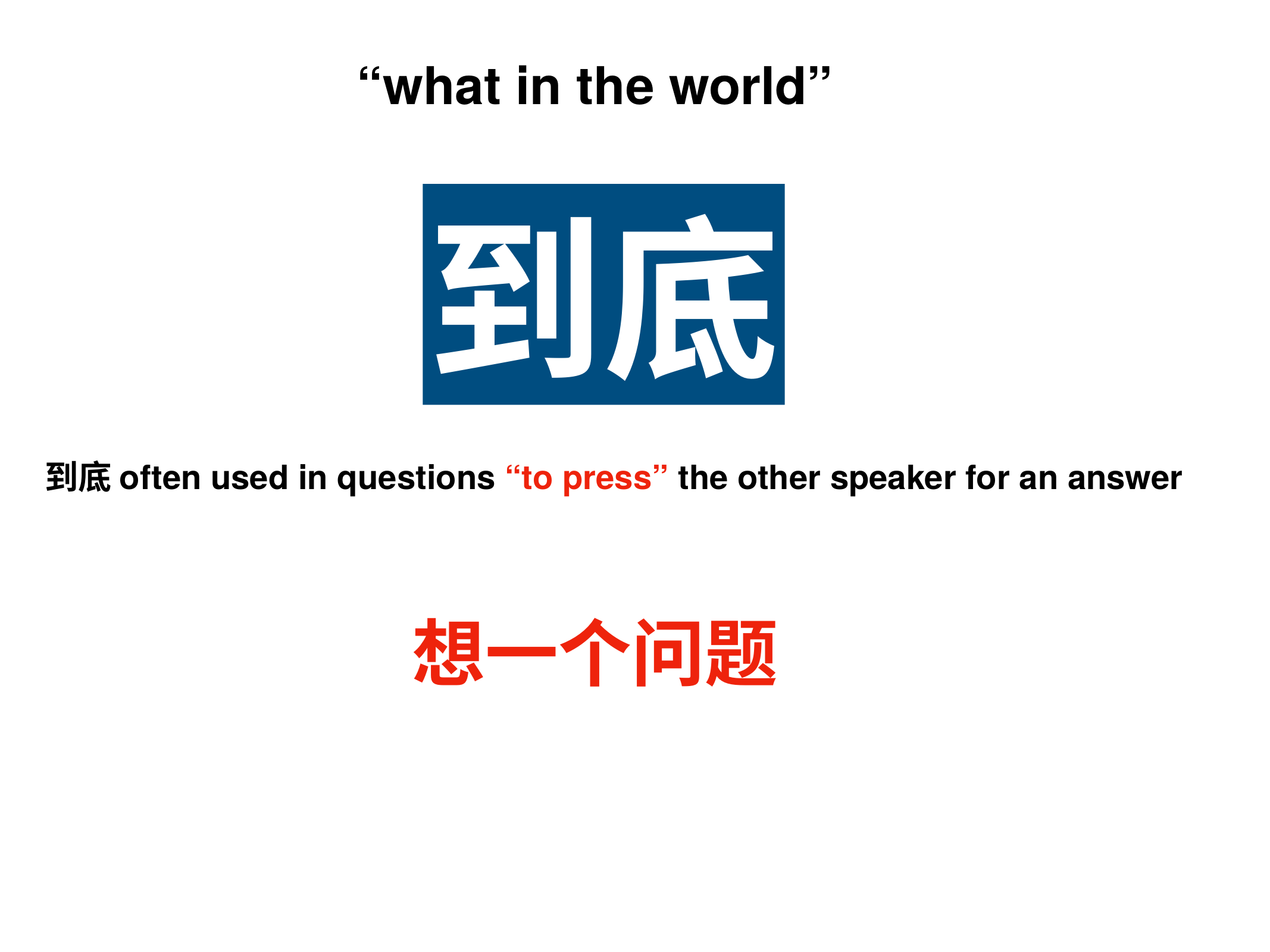

“what in the world”
到底
到底often used in questions “to press” the other speaker for an answer
想一个问题